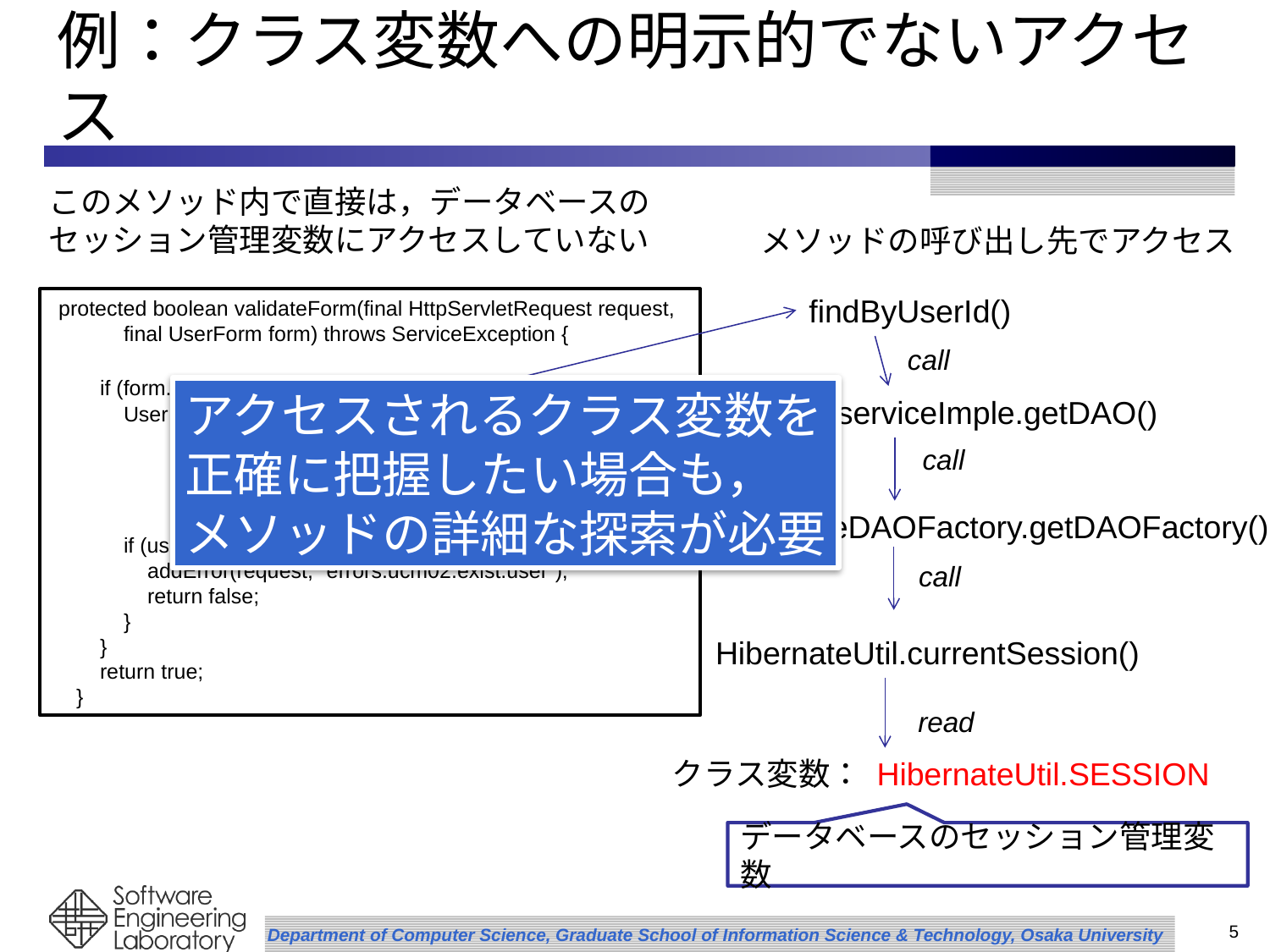

# 例：クラス変数への明示的でないアクセス
このメソッド内で直接は，データベースの
セッション管理変数にアクセスしていない
メソッドの呼び出し先でアクセス
findByUserId()
 protected boolean validateForm(final HttpServletRequest request,
            final UserForm form) throws ServiceException {

        if (form.getId() == 0) {
            User user = ServiceFacotry
                    .getService(IUserService.class)
                    .findByUserID(form.getUserId(),
                       UserKubun.valueOf(form.getUserKubun()));

            if (user != null) {
                addError(request, "errors.ucm02.exist.user");
                return false;
            }
        }
        return true;
    }
call
アクセスされるクラス変数を
正確に把握したい場合も，
メソッドの詳細な探索が必要
UserserviceImple.getDAO()
call
HibernateDAOFactory.getDAOFactory()
call
HibernateUtil.currentSession()
read
クラス変数： HibernateUtil.SESSION
データベースのセッション管理変数
5